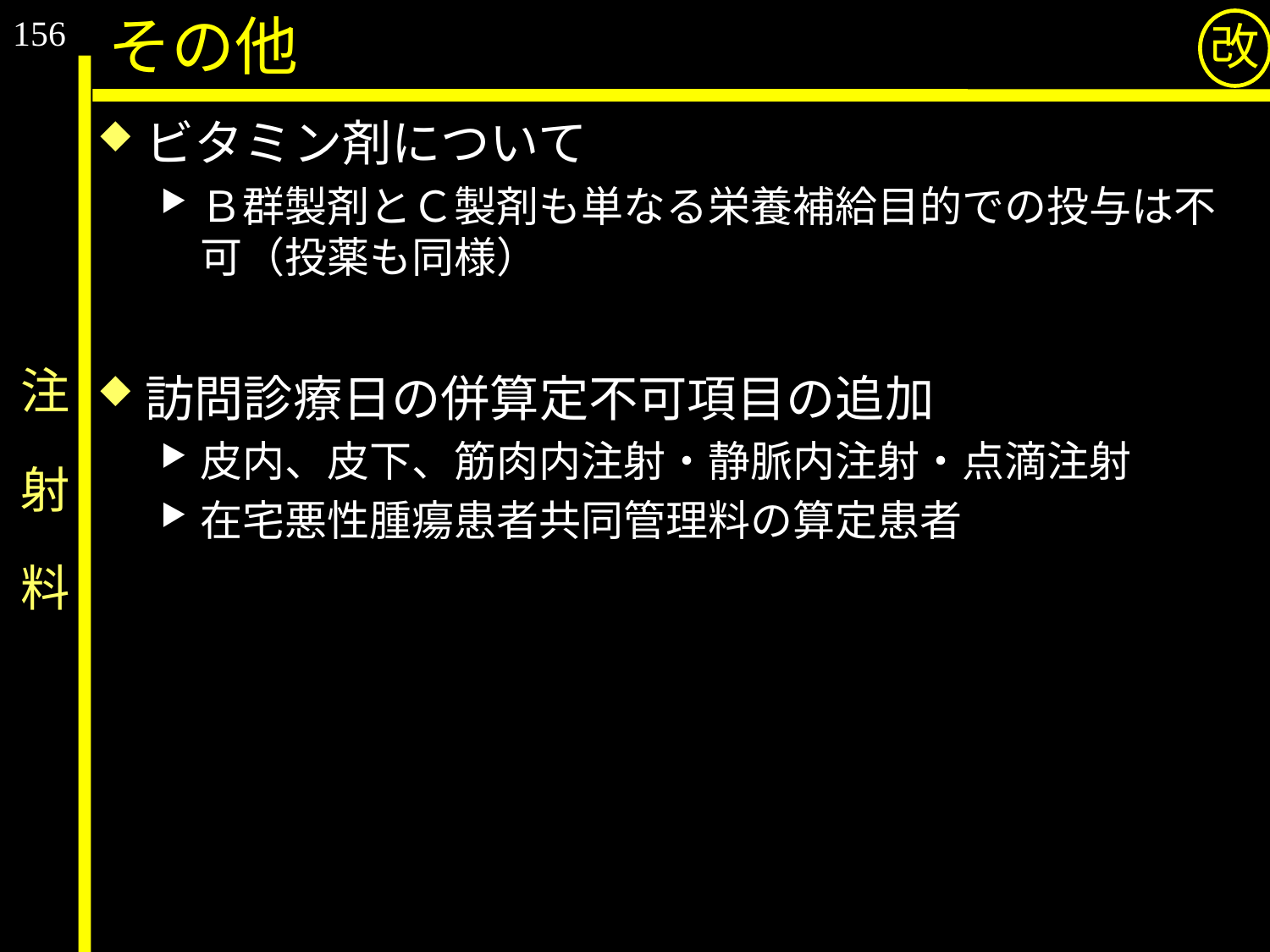

156
その他
改

ビタミン剤について
Ｂ群製剤とＣ製剤も単なる栄養補給目的での投与は不可（投薬も同様）

訪問診療日の併算定不可項目の追加
皮内、皮下、筋肉内注射・静脈内注射・点滴注射
在宅悪性腫瘍患者共同管理料の算定患者

# 注　射　料